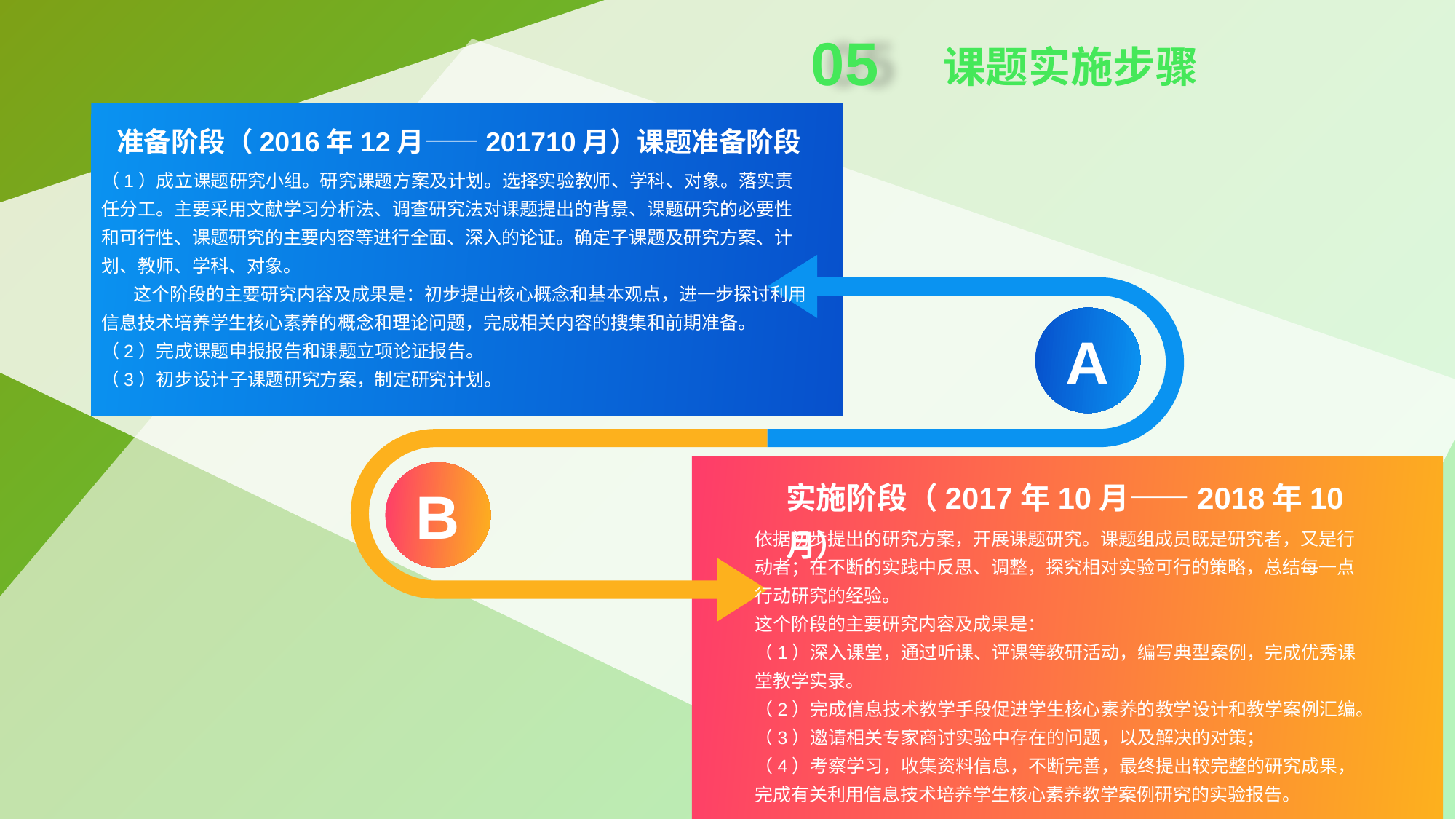

05
课题实施步骤

准备阶段（2016年12月——201710月）课题准备阶段

（1）成立课题研究小组。研究课题方案及计划。选择实验教师、学科、对象。落实责任分工。主要采用文献学习分析法、调查研究法对课题提出的背景、课题研究的必要性和可行性、课题研究的主要内容等进行全面、深入的论证。确定子课题及研究方案、计划、教师、学科、对象。
       这个阶段的主要研究内容及成果是：初步提出核心概念和基本观点，进一步探讨利用信息技术培养学生核心素养的概念和理论问题，完成相关内容的搜集和前期准备。
（2）完成课题申报报告和课题立项论证报告。
（3）初步设计子课题研究方案，制定研究计划。
A

B
实施阶段（2017年10月——2018年10月）
依据初步提出的研究方案，开展课题研究。课题组成员既是研究者，又是行动者；在不断的实践中反思、调整，探究相对实验可行的策略，总结每一点行动研究的经验。
这个阶段的主要研究内容及成果是：
（1）深入课堂，通过听课、评课等教研活动，编写典型案例，完成优秀课堂教学实录。
（2）完成信息技术教学手段促进学生核心素养的教学设计和教学案例汇编。
（3）邀请相关专家商讨实验中存在的问题，以及解决的对策；
（4）考察学习，收集资料信息，不断完善，最终提出较完整的研究成果，完成有关利用信息技术培养学生核心素养教学案例研究的实验报告。